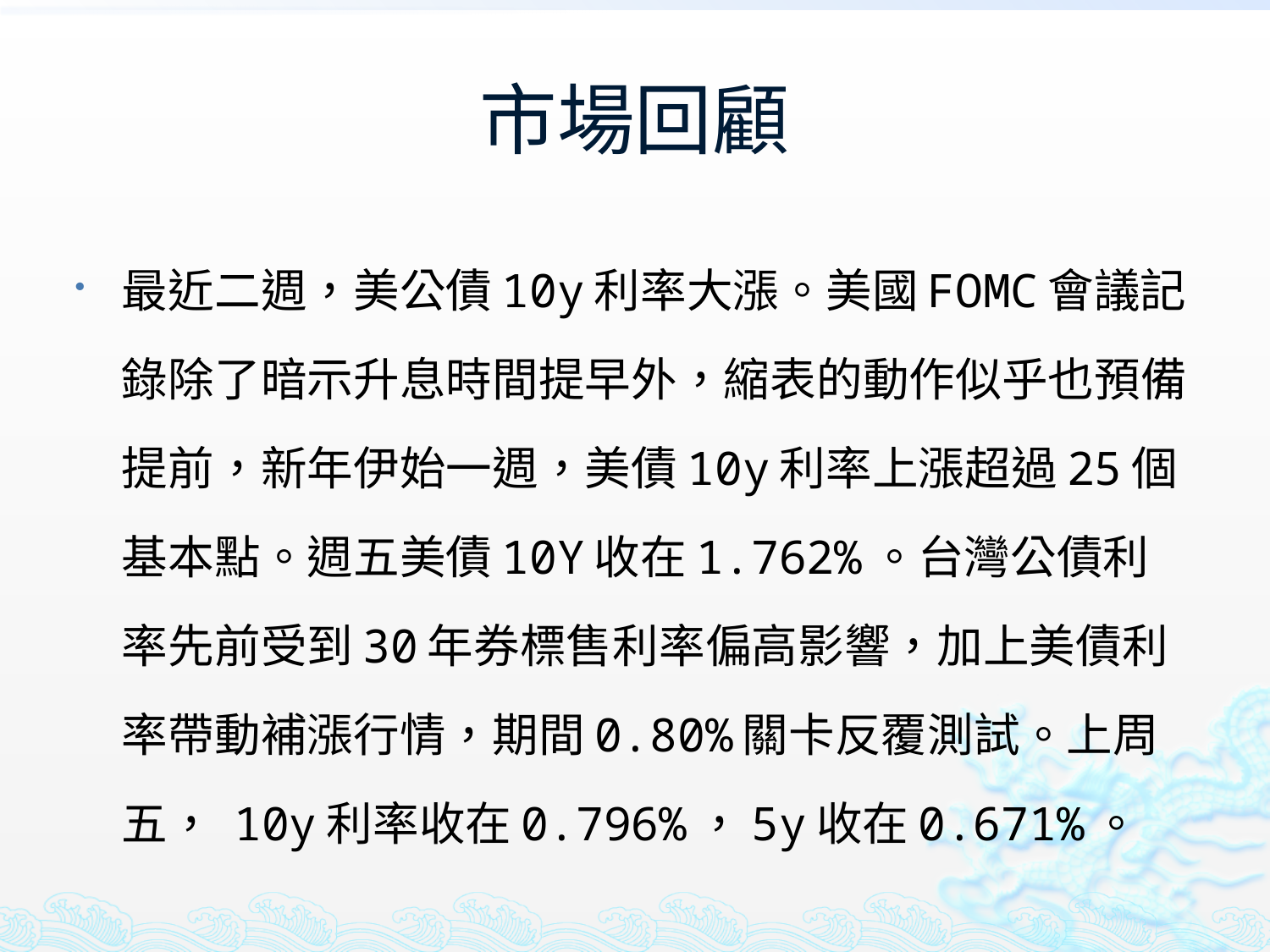

# 市場回顧
最近二週，美公債10y利率大漲。美國FOMC會議記錄除了暗示升息時間提早外，縮表的動作似乎也預備提前，新年伊始一週，美債10y利率上漲超過25個基本點。週五美債10Y收在1.762%。台灣公債利率先前受到30年券標售利率偏高影響，加上美債利率帶動補漲行情，期間0.80%關卡反覆測試。上周五， 10y利率收在0.796%，5y收在0.671%。